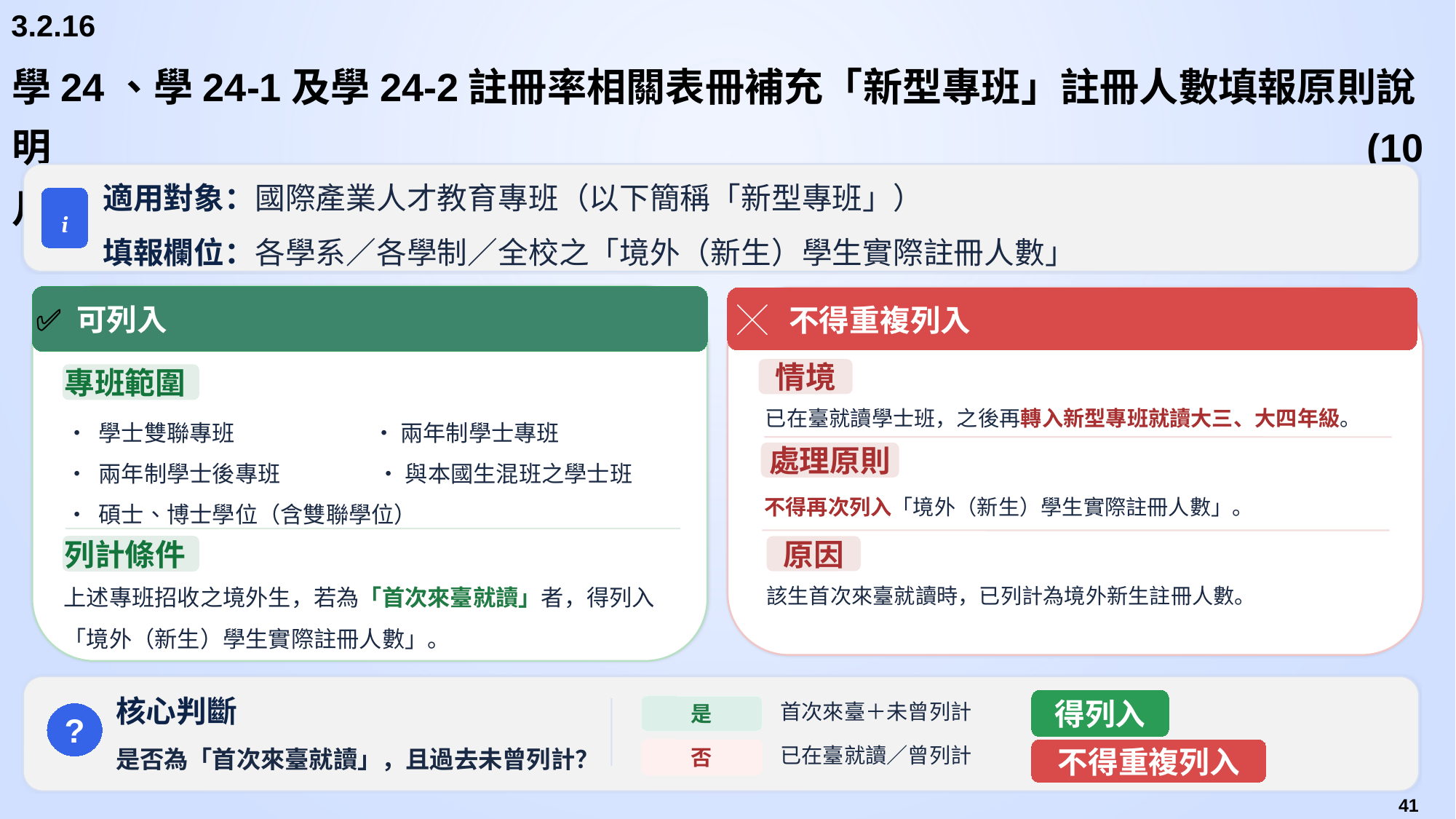

3.2.16
# 學24、學24-1及學24-2註冊率相關表冊補充「新型專班」註冊人數填報原則說明						     						   	    (10月填報)

i
適用對象：國際產業人才教育專班（以下簡稱「新型專班」）
填報欄位：各學系／各學制／全校之「境外（新生）學生實際註冊人數」

✅ 可列入
專班範圍
• 學士雙聯專班                           • 兩年制學士專班
• 兩年制學士後專班                   • 與本國生混班之學士班
• 碩士、博士學位（含雙聯學位）

列計條件
上述專班招收之境外生，若為「首次來臺就讀」者，得列入「境外（新生）學生實際註冊人數」。
 ╳  不得重複列入

情境
已在臺就讀學士班，之後再轉入新型專班就讀大三、大四年級。

處理原則
不得再次列入「境外（新生）學生實際註冊人數」。

原因
該生首次來臺就讀時，已列計為境外新生註冊人數。

得列入
核心判斷
是
首次來臺＋未曾列計

?
否
不得重複列入
已在臺就讀／曾列計
是否為「首次來臺就讀」，且過去未曾列計？